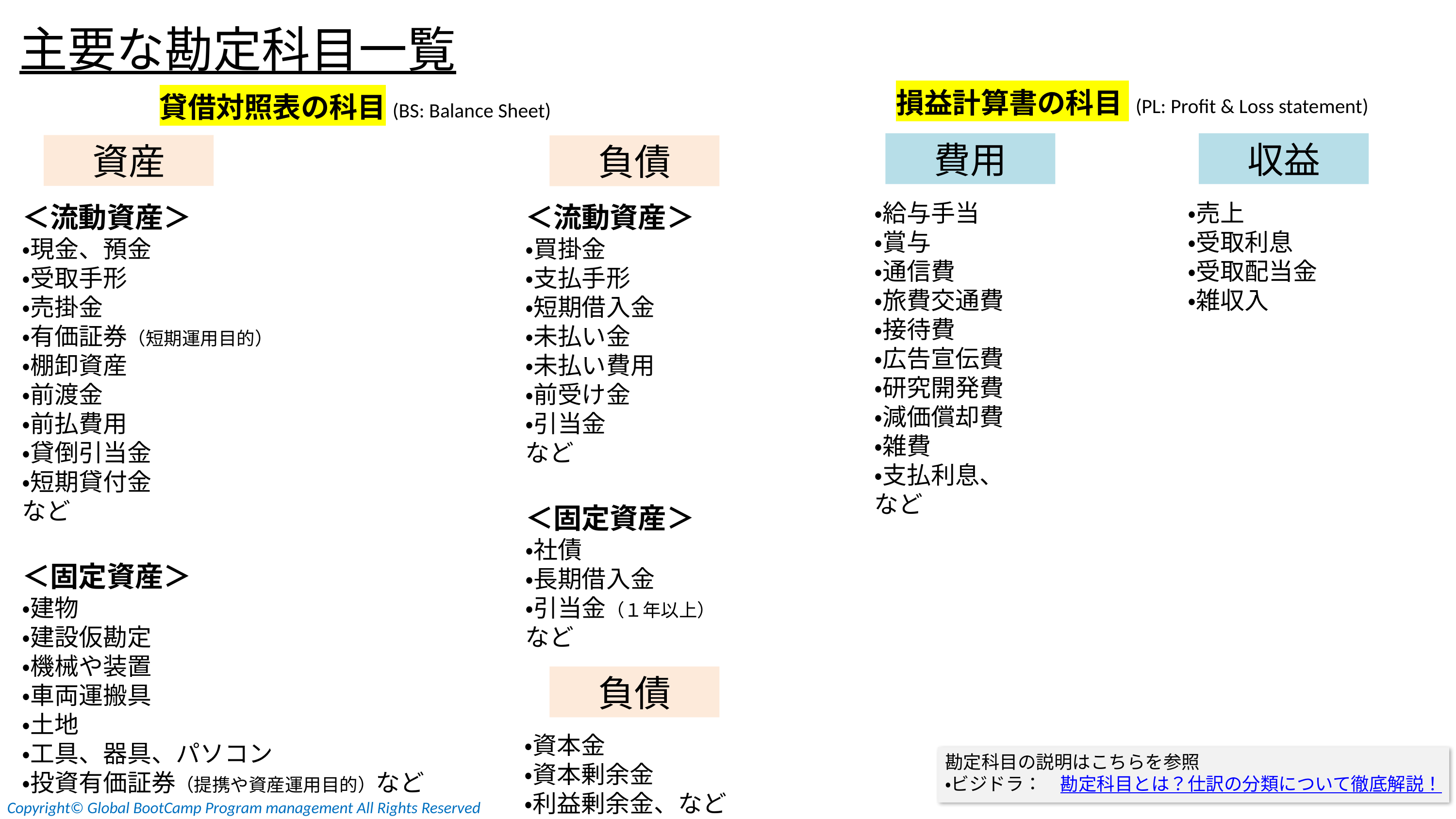

主要な勘定科目一覧
損益計算書の科目 (PL: Profit & Loss statement)
貸借対照表の科目(BS: Balance Sheet)
費用
収益
資産
負債
・給与手当
・賞与
・通信費
・旅費交通費
・接待費
・広告宣伝費
・研究開発費
・減価償却費
・雑費
・支払利息、
など
・売上
・受取利息
・受取配当金
・雑収入
＜流動資産＞
・現金、預金
・受取手形
・売掛金
・有価証券（短期運用目的）
・棚卸資産
・前渡金
・前払費用
・貸倒引当金
・短期貸付金
など

＜固定資産＞
・建物
・建設仮勘定
・機械や装置
・車両運搬具
・土地
・工具、器具、パソコン
・投資有価証券（提携や資産運用目的）など
＜流動資産＞
・買掛金
・支払手形
・短期借入金
・未払い金
・未払い費用
・前受け金
・引当金
など

＜固定資産＞
・社債
・長期借入金
・引当金（１年以上）
など
負債
・資本金
・資本剰余金
・利益剰余金、など
勘定科目の説明はこちらを参照
・ビジドラ：　勘定科目とは？仕訳の分類について徹底解説！